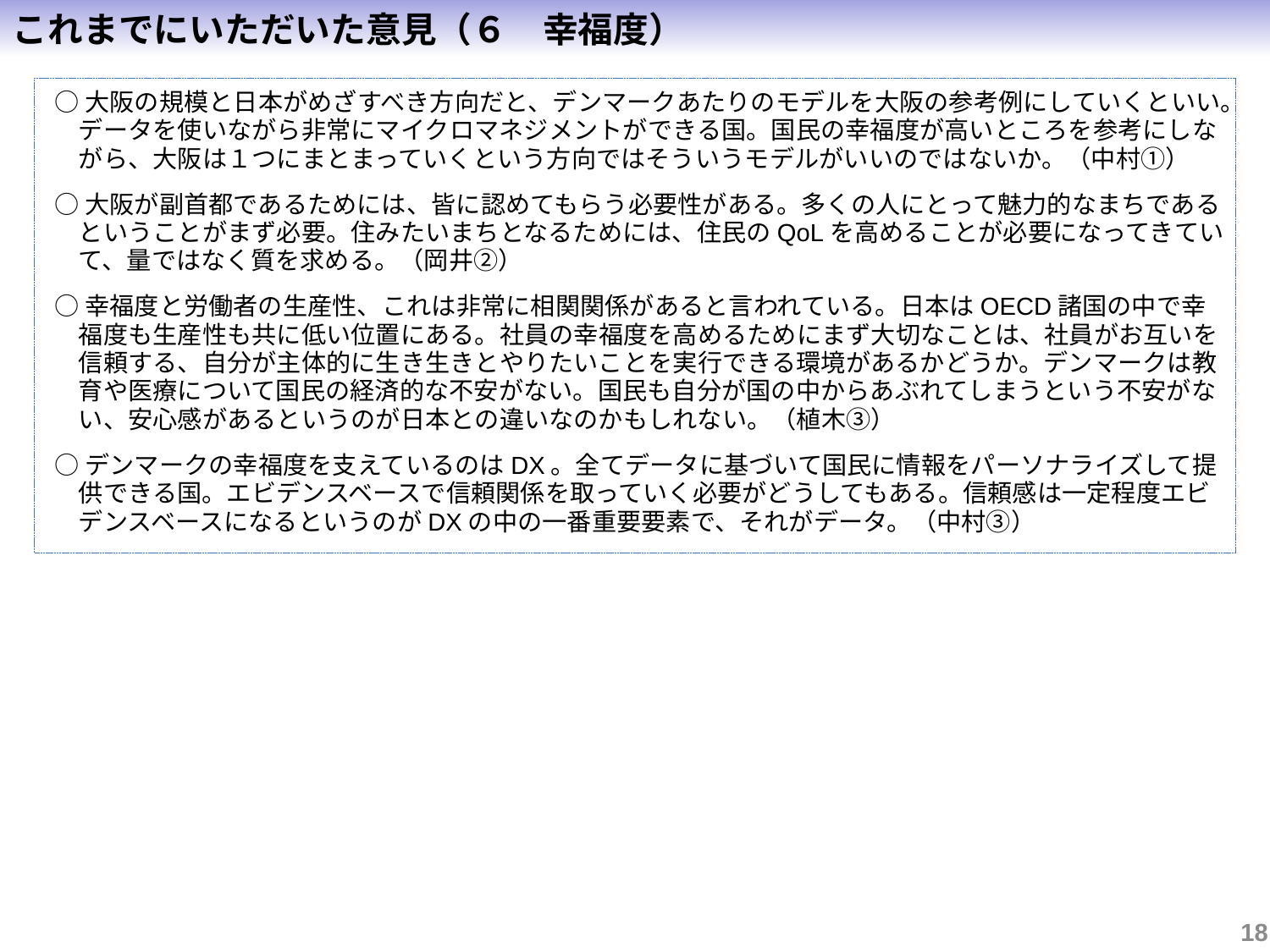

これまでにいただいた意見（６　幸福度）
○大阪の規模と日本がめざすべき方向だと、デンマークあたりのモデルを大阪の参考例にしていくといい。データを使いながら非常にマイクロマネジメントができる国。国民の幸福度が高いところを参考にしながら、大阪は１つにまとまっていくという方向ではそういうモデルがいいのではないか。（中村①）
○大阪が副首都であるためには、皆に認めてもらう必要性がある。多くの人にとって魅力的なまちであるということがまず必要。住みたいまちとなるためには、住民のQoLを高めることが必要になってきていて、量ではなく質を求める。（岡井②）
○幸福度と労働者の生産性、これは非常に相関関係があると言われている。日本はOECD諸国の中で幸福度も生産性も共に低い位置にある。社員の幸福度を高めるためにまず大切なことは、社員がお互いを信頼する、自分が主体的に生き生きとやりたいことを実行できる環境があるかどうか。デンマークは教育や医療について国民の経済的な不安がない。国民も自分が国の中からあぶれてしまうという不安がない、安心感があるというのが日本との違いなのかもしれない。（植木③）
○デンマークの幸福度を支えているのはDX。全てデータに基づいて国民に情報をパーソナライズして提供できる国。エビデンスベースで信頼関係を取っていく必要がどうしてもある。信頼感は一定程度エビデンスベースになるというのがDXの中の一番重要要素で、それがデータ。（中村③）
18